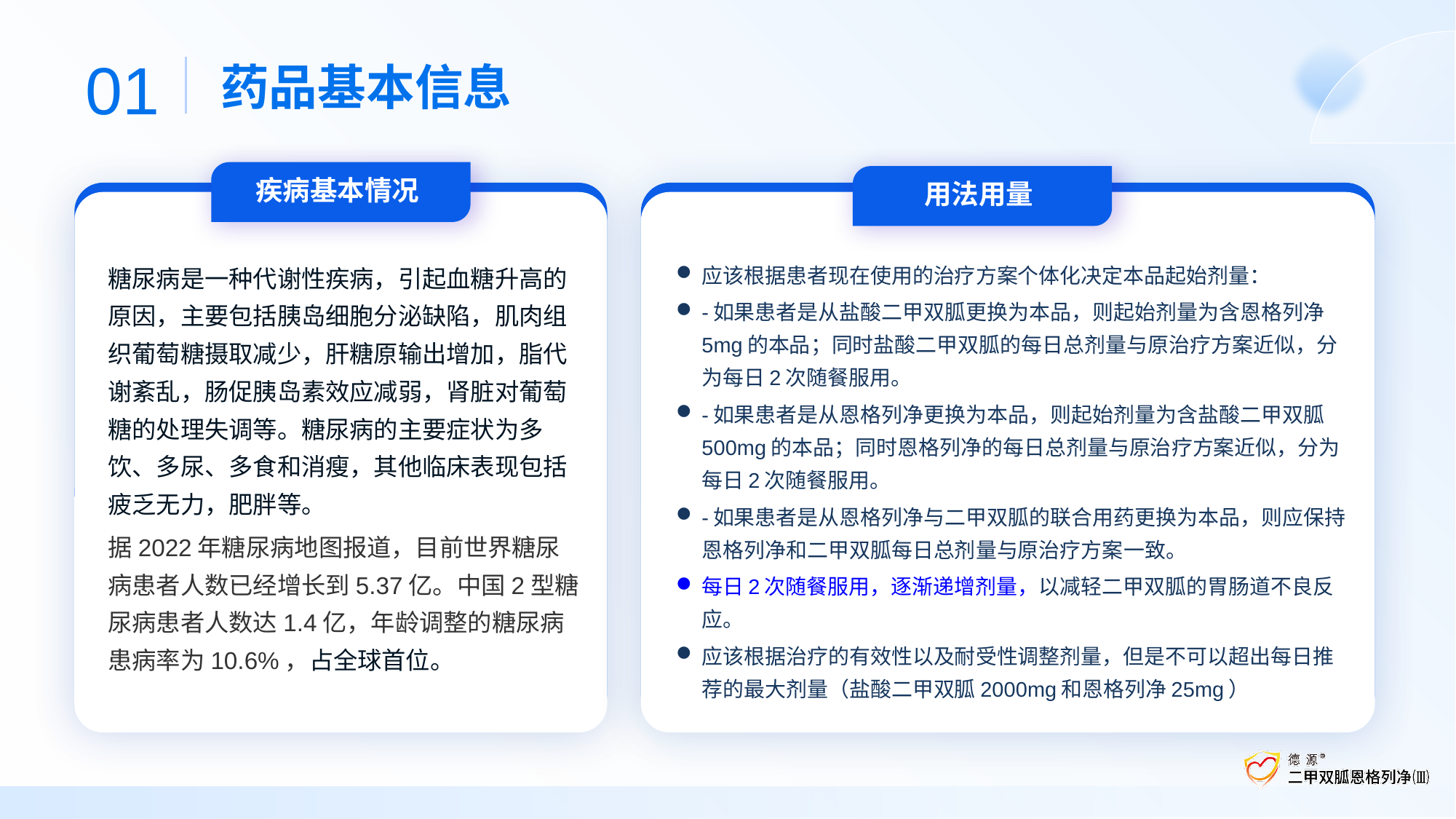

01
药品基本信息
疾病基本情况
用法用量

糖尿病是⼀种代谢性疾病，引起血糖升高的原因，主要包括胰岛细胞分泌缺陷，肌肉组织葡萄糖摄取减少，肝糖原输出增加，脂代谢紊乱，肠促胰岛素效应减弱，肾脏对葡萄糖的处理失调等。糖尿病的主要症状为多饮、多尿、多食和消瘦，其他临床表现包括疲乏无力，肥胖等。
据2022年糖尿病地图报道，⽬前世界糖尿病患者⼈数已经增长到5.37亿。中国2型糖尿病患者⼈数达1.4亿，年龄调整的糖尿病患病率为10.6%，占全球⾸位。

应该根据患者现在使用的治疗方案个体化决定本品起始剂量：
-如果患者是从盐酸二甲双胍更换为本品，则起始剂量为含恩格列净5mg的本品；同时盐酸二甲双胍的每日总剂量与原治疗方案近似，分为每日2次随餐服用。
-如果患者是从恩格列净更换为本品，则起始剂量为含盐酸二甲双胍500mg的本品；同时恩格列净的每日总剂量与原治疗方案近似，分为每日2次随餐服用。
-如果患者是从恩格列净与二甲双胍的联合用药更换为本品，则应保持恩格列净和二甲双胍每日总剂量与原治疗方案一致。
每日2次随餐服用，逐渐递增剂量，以减轻二甲双胍的胃肠道不良反应。
应该根据治疗的有效性以及耐受性调整剂量，但是不可以超出每日推荐的最大剂量（盐酸二甲双胍2000mg和恩格列净25mg）